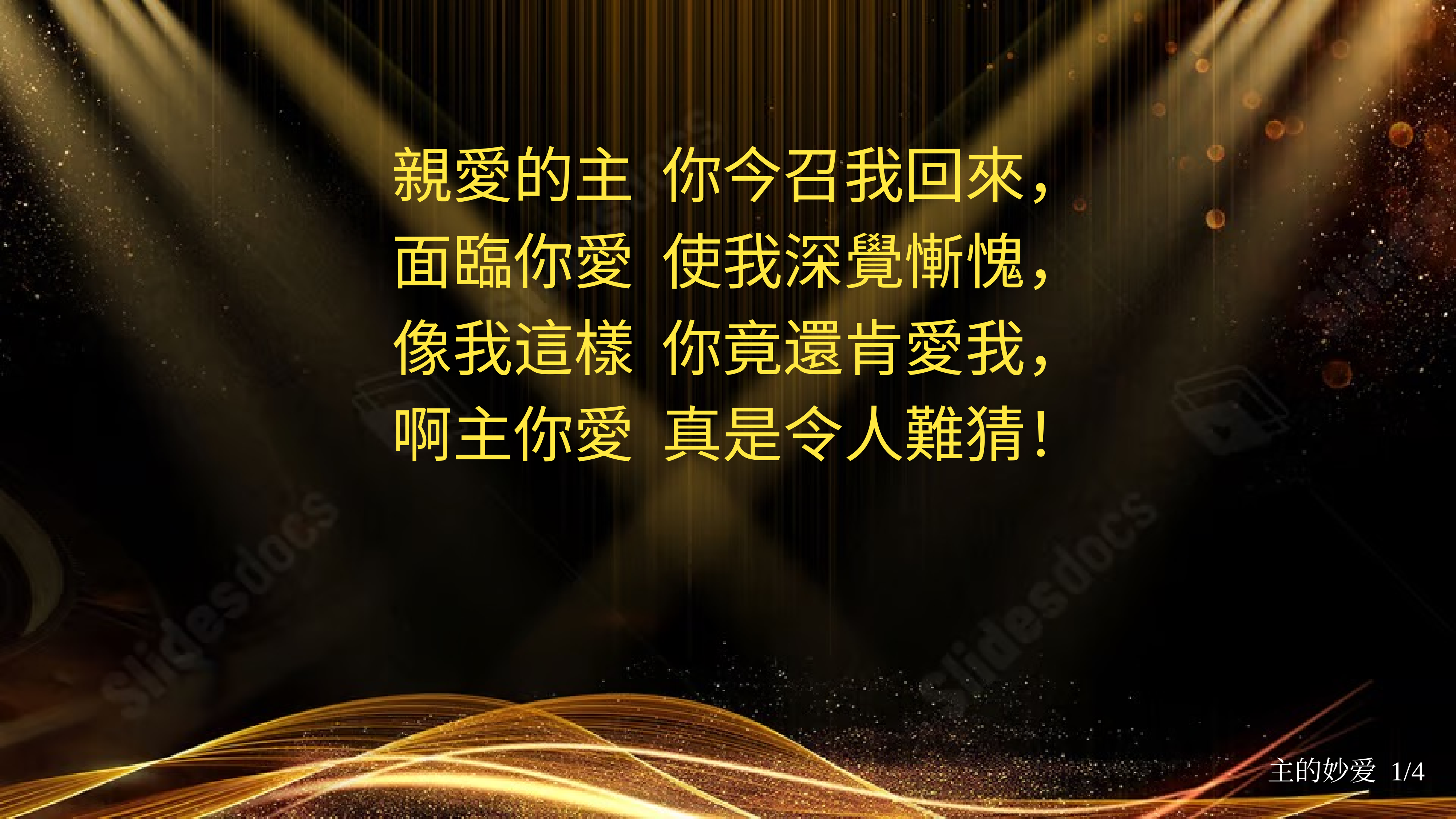

親愛的主  你今召我回來，
面臨你愛  使我深覺慚愧，
像我這樣  你竟還肯愛我，
啊主你愛  真是令人難猜！
#
主的妙爱 1/4